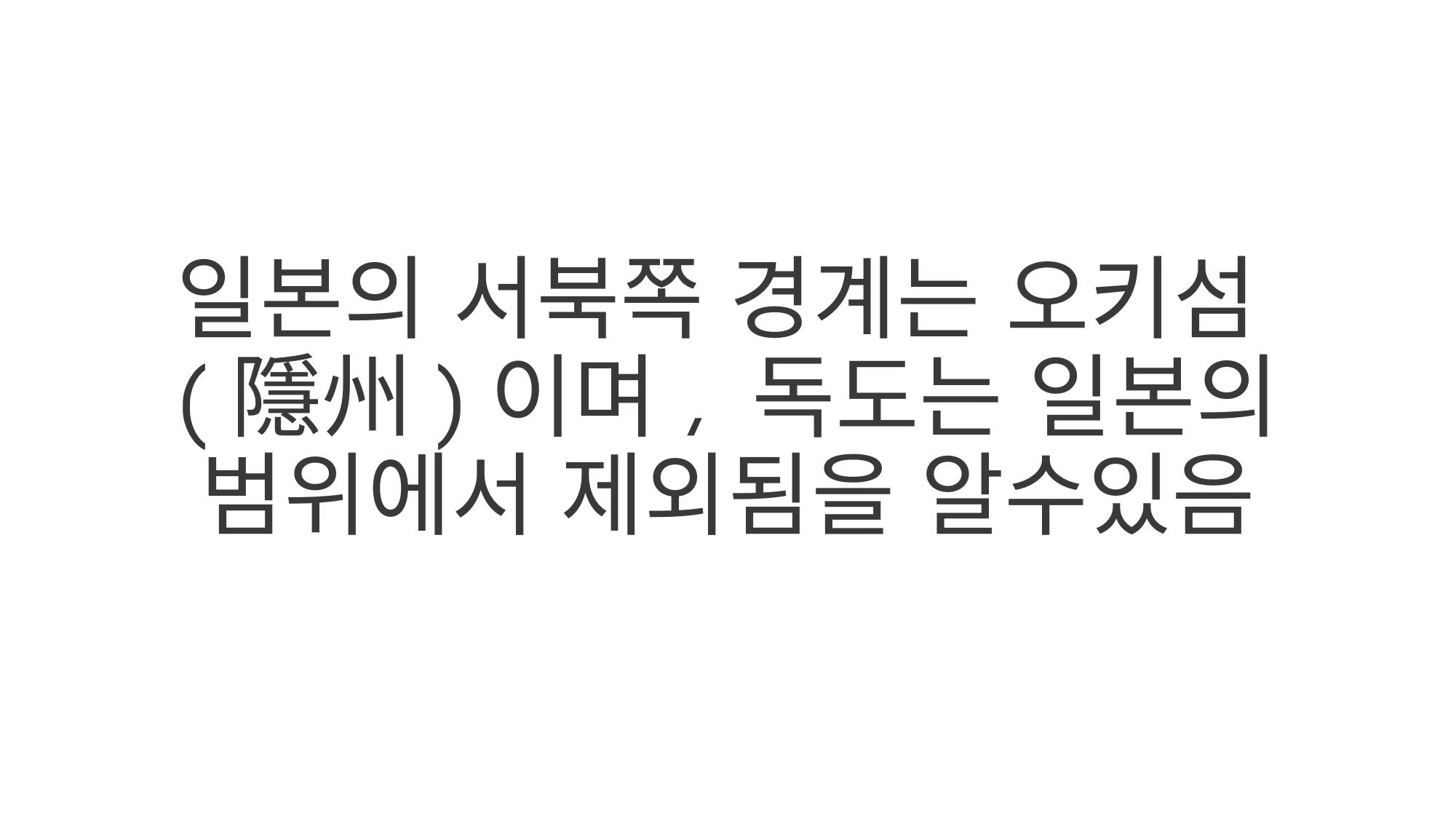

# 일본의 서북쪽 경계는 오키섬(隱州)이며, 독도는 일본의 범위에서 제외됨을 알수있음